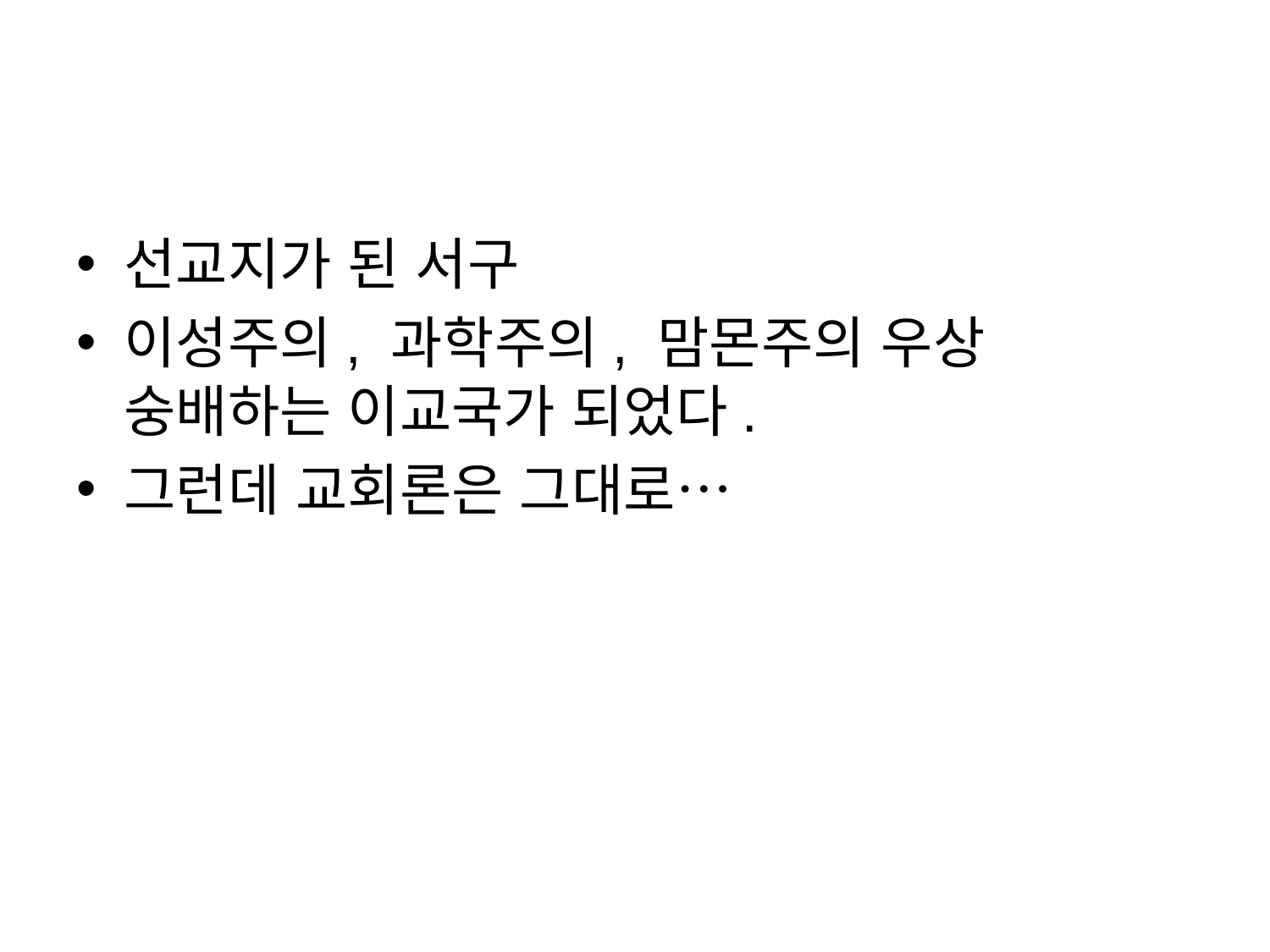

#
선교지가 된 서구
이성주의, 과학주의, 맘몬주의 우상 숭배하는 이교국가 되었다.
그런데 교회론은 그대로…